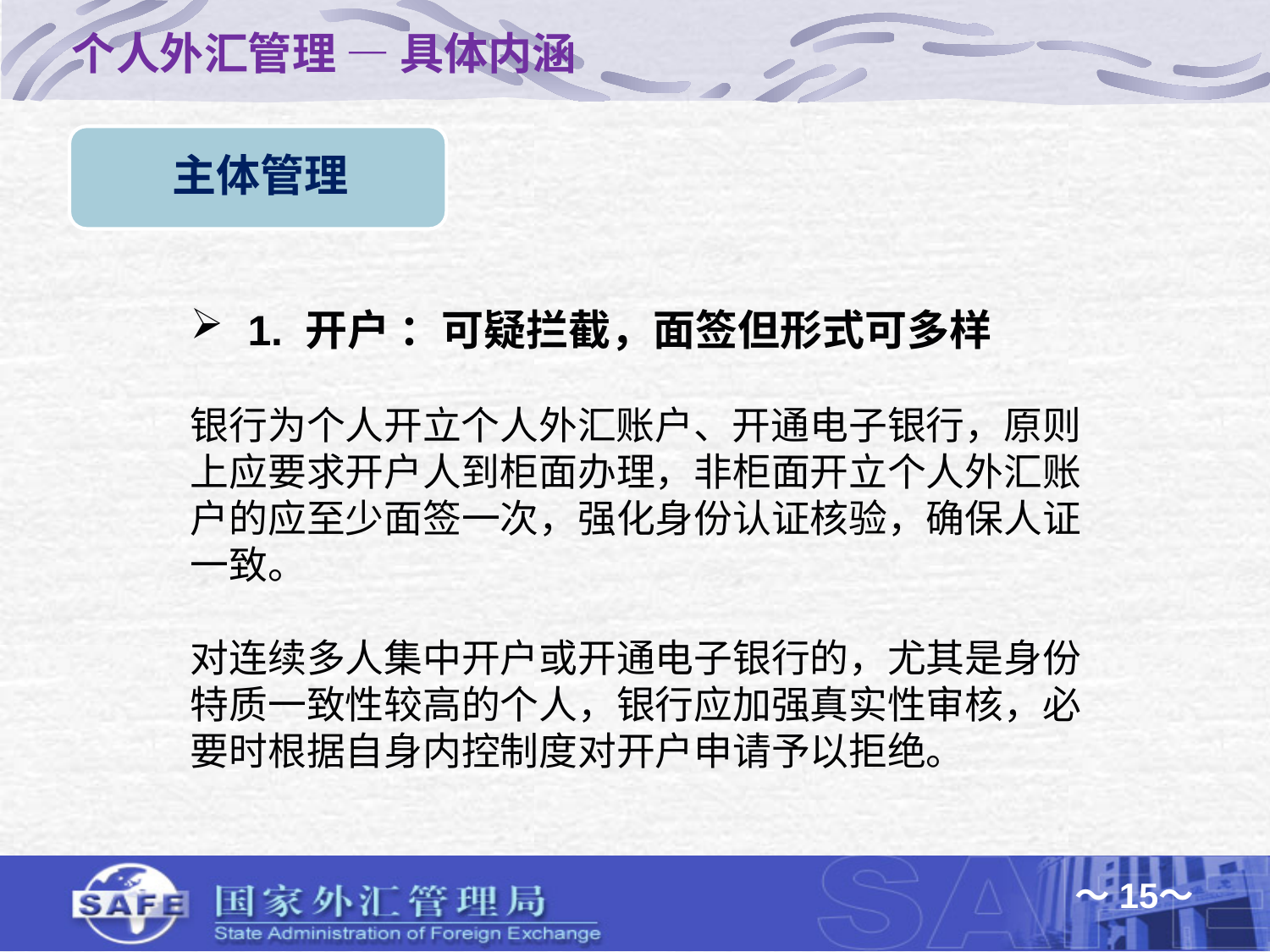

个人外汇管理 — 具体内涵
主体管理

  1. 开户 ：可疑拦截，面签但形式可多样

银行为个人开立个人外汇账户、开通电子银行，原则
上应要求开户人到柜面办理，非柜面开立个人外汇账
户的应至少面签一次，强化身份认证核验，确保人证
一致。

对连续多人集中开户或开通电子银行的，尤其是身份
特质一致性较高的个人，银行应加强真实性审核，必
要时根据自身内控制度对开户申请予以拒绝。

～15～